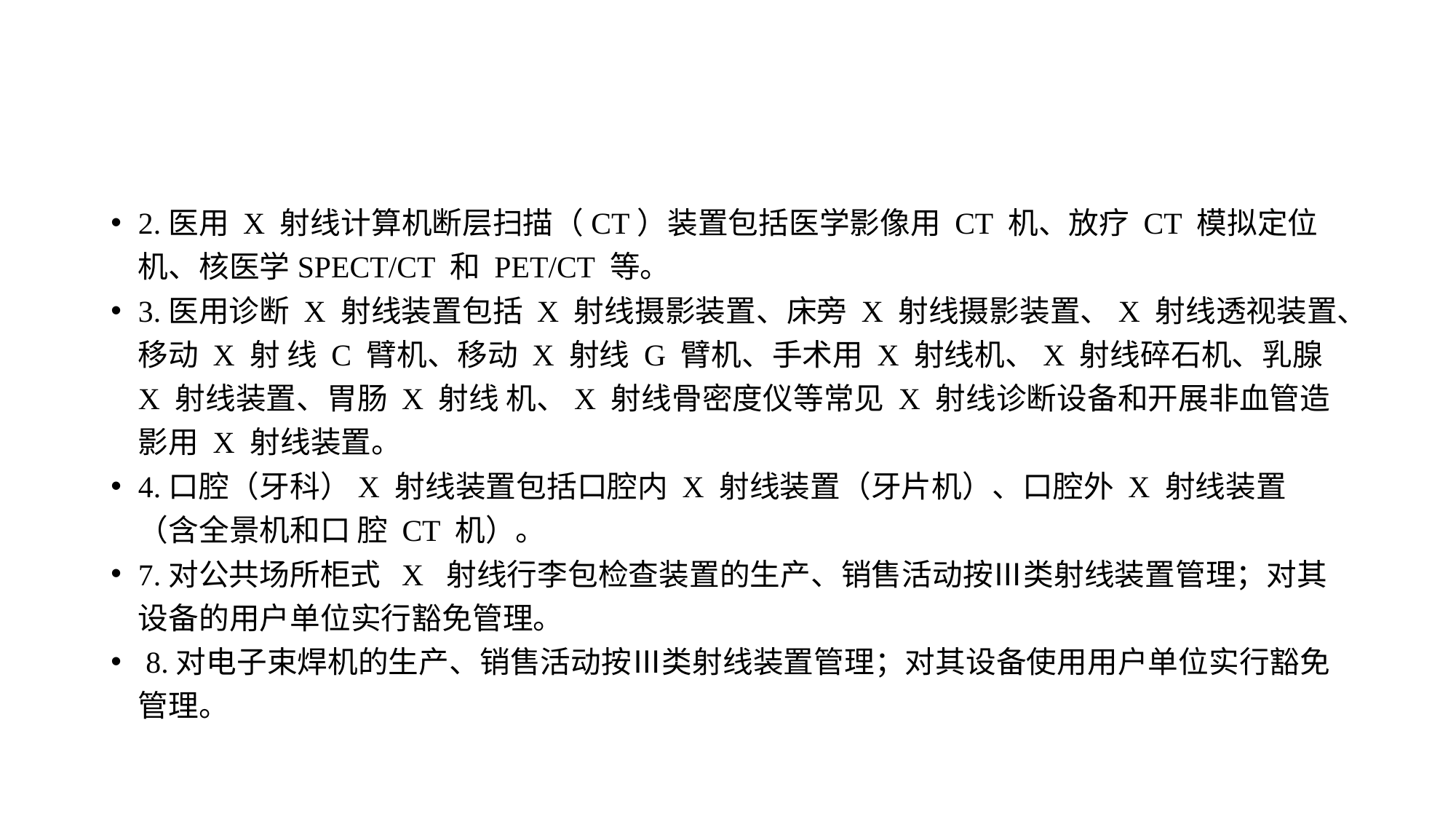

#
2.医用 X 射线计算机断层扫描（CT）装置包括医学影像用 CT 机、放疗 CT 模拟定位机、核医学SPECT/CT 和 PET/CT 等。
3.医用诊断 X 射线装置包括 X 射线摄影装置、床旁 X 射线摄影装置、X 射线透视装置、移动 X 射 线 C 臂机、移动 X 射线 G 臂机、手术用 X 射线机、X 射线碎石机、乳腺 X 射线装置、胃肠 X 射线 机、X 射线骨密度仪等常见 X 射线诊断设备和开展非血管造影用 X 射线装置。
4.口腔（牙科）X 射线装置包括口腔内 X 射线装置（牙片机）、口腔外 X 射线装置（含全景机和口 腔 CT 机）。
7.对公共场所柜式  X  射线行李包检查装置的生产、销售活动按Ⅲ类射线装置管理；对其设备的用户单位实行豁免管理。
 8.对电子束焊机的生产、销售活动按Ⅲ类射线装置管理；对其设备使用用户单位实行豁免管理。